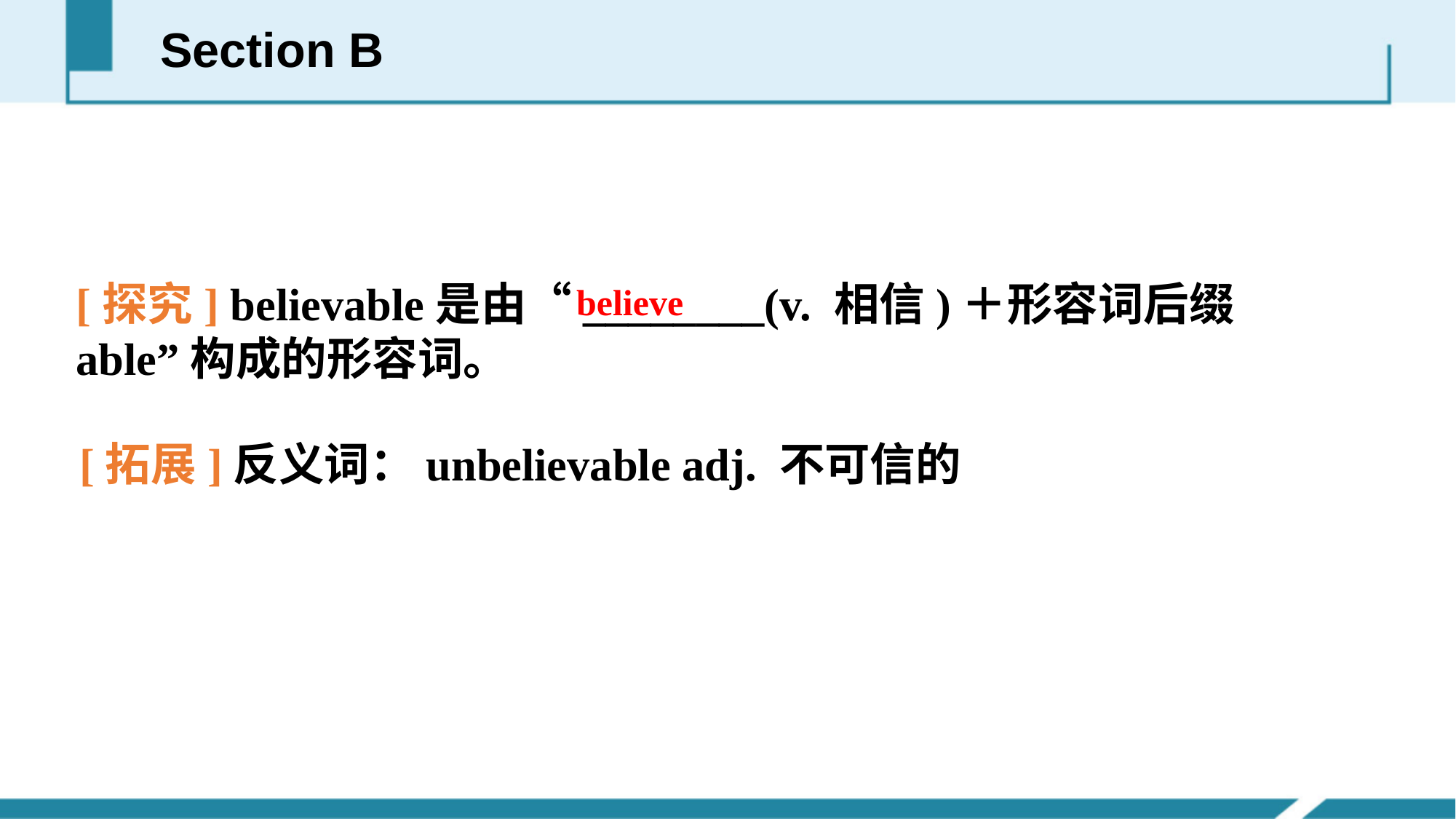

Section B
[探究] believable是由“________(v. 相信)＋形容词后缀­able”构成的形容词。
believe
[拓展]反义词：unbelievable adj. 不可信的